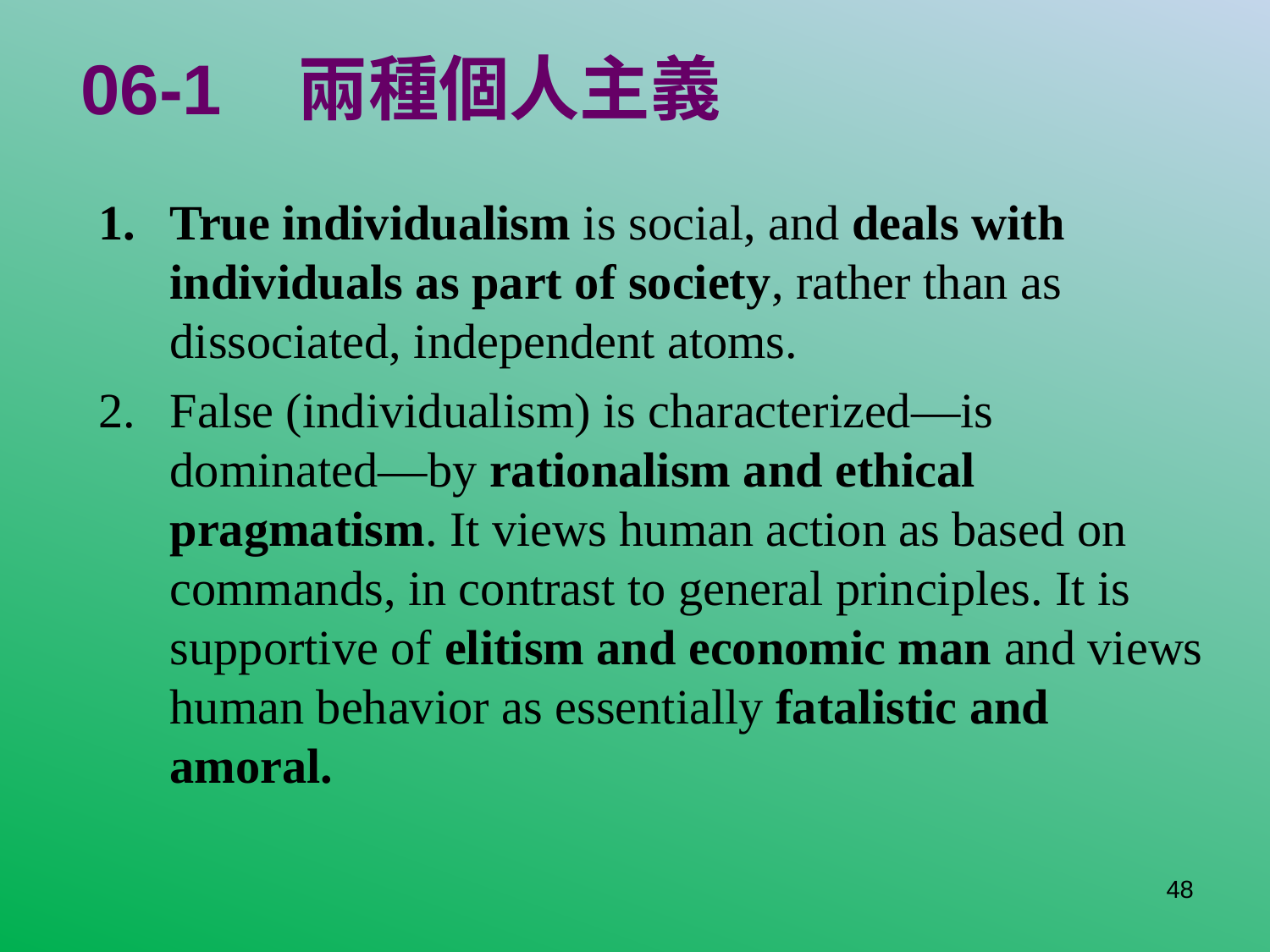

# 06-1   兩種個人主義
True individualism is social, and deals with individuals as part of society, rather than as dissociated, independent atoms.
False (individualism) is characterized—is dominated—by rationalism and ethical pragmatism. It views human action as based on commands, in contrast to general principles. It is supportive of elitism and economic man and views human behavior as essentially fatalistic and amoral.

48